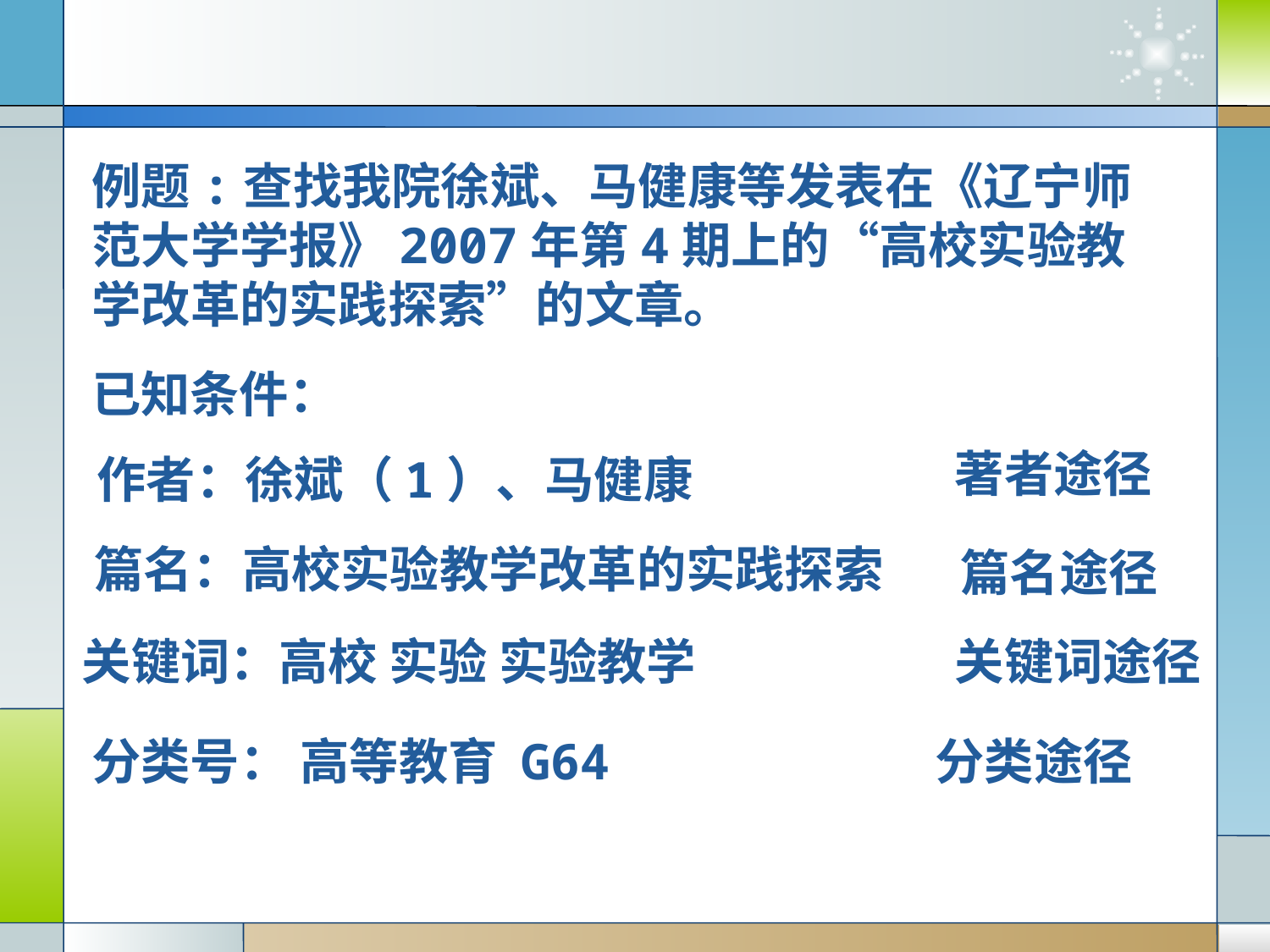

例题:查找我院徐斌、马健康等发表在《辽宁师范大学学报》2007年第4期上的“高校实验教学改革的实践探索”的文章。
已知条件：
著者途径
作者：徐斌（1）、马健康
篇名：高校实验教学改革的实践探索
篇名途径
关键词：高校 实验 实验教学
关键词途径
分类号： 高等教育 G64
分类途径